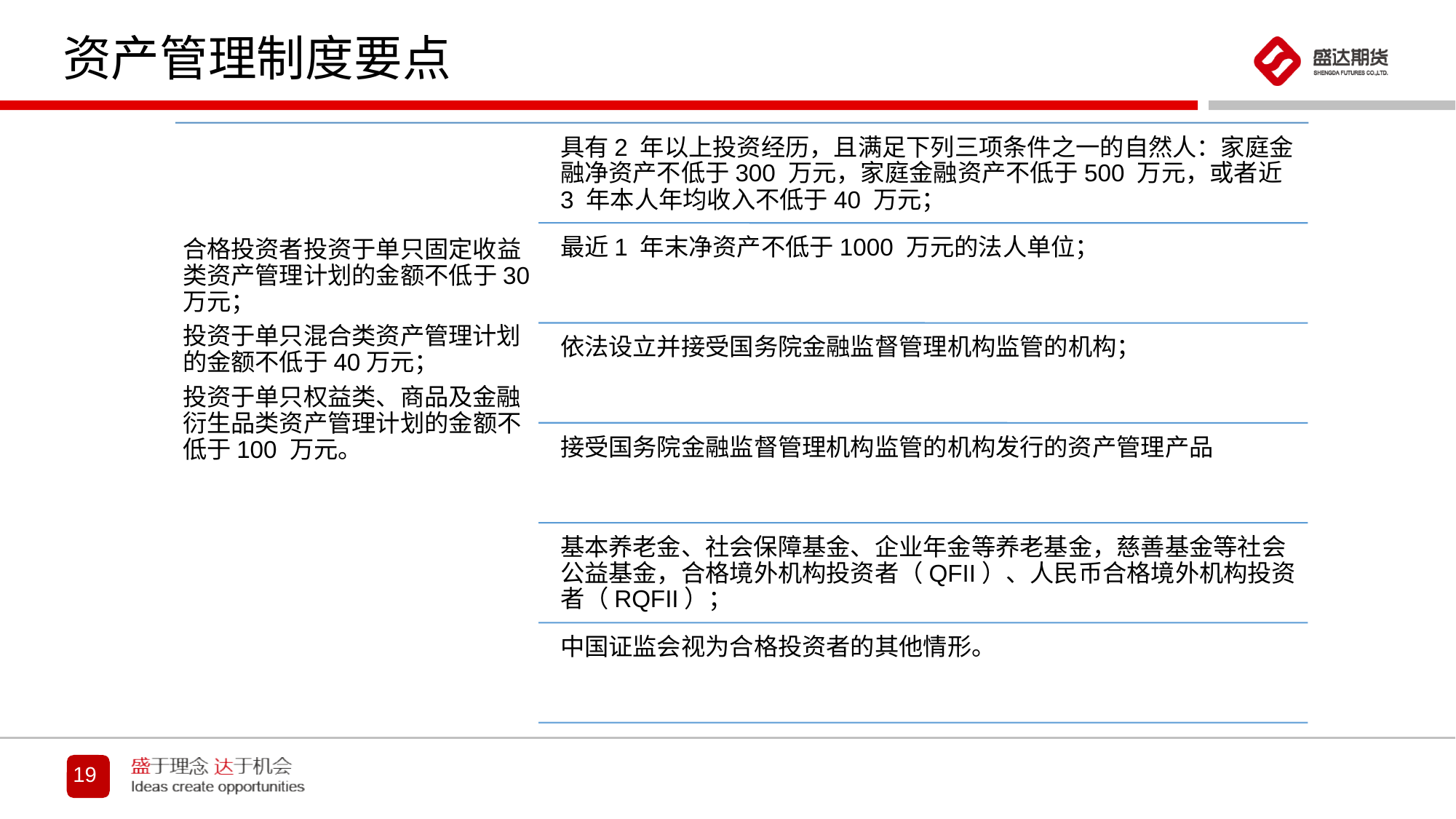

# 资产管理制度要点

合格投资者投资于单只固定收益类资产管理计划的金额不低于30 万元；
投资于单只混合类资产管理计划的金额不低于40万元；
投资于单只权益类、商品及金融衍生品类资产管理计划的金额不低于100 万元。
具有2 年以上投资经历，且满足下列三项条件之一的自然人：家庭金融净资产不低于300 万元，家庭金融资产不低于500 万元，或者近3 年本人年均收入不低于40 万元；
最近1 年末净资产不低于1000 万元的法人单位；
依法设立并接受国务院金融监督管理机构监管的机构；
接受国务院金融监督管理机构监管的机构发行的资产管理产品
基本养老金、社会保障基金、企业年金等养老基金，慈善基金等社会公益基金，合格境外机构投资者（QFII）、人民币合格境外机构投资者（RQFII）；
中国证监会视为合格投资者的其他情形。